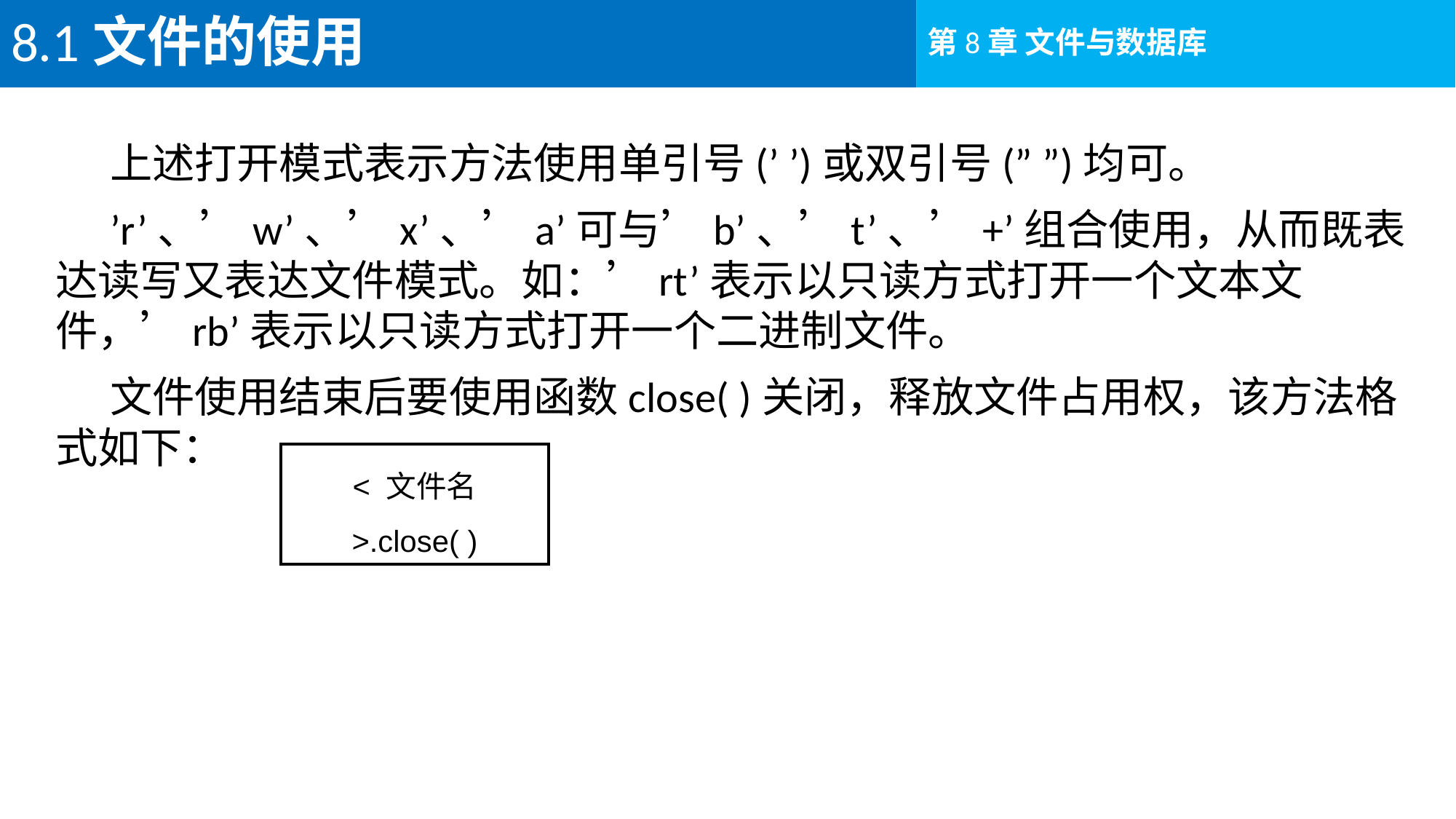

# 8.1文件的使用
上述打开模式表示方法使用单引号(’ ’)或双引号(” ”)均可。
’r’、’w’、’x’、’a’可与’b’、’t’、’+’组合使用，从而既表达读写又表达文件模式。如：’rt’表示以只读方式打开一个文本文件，’rb’表示以只读方式打开一个二进制文件。
文件使用结束后要使用函数close( )关闭，释放文件占用权，该方法格式如下：
< 文件名 >.close( )